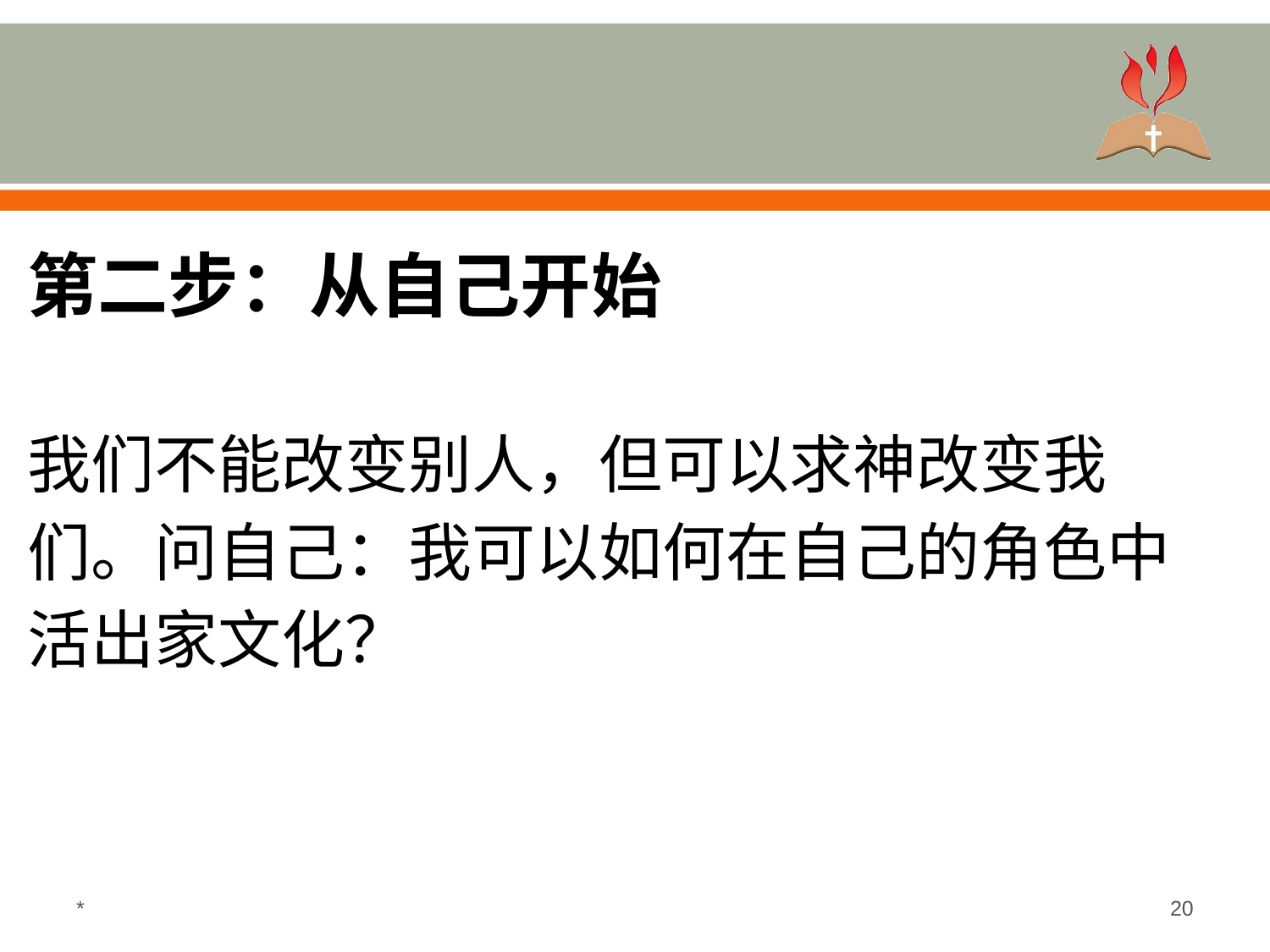

#
第二步：从自己开始

我们不能改变别人，但可以求神改变我们。问自己：我可以如何在自己的角色中活出家文化？
*
20